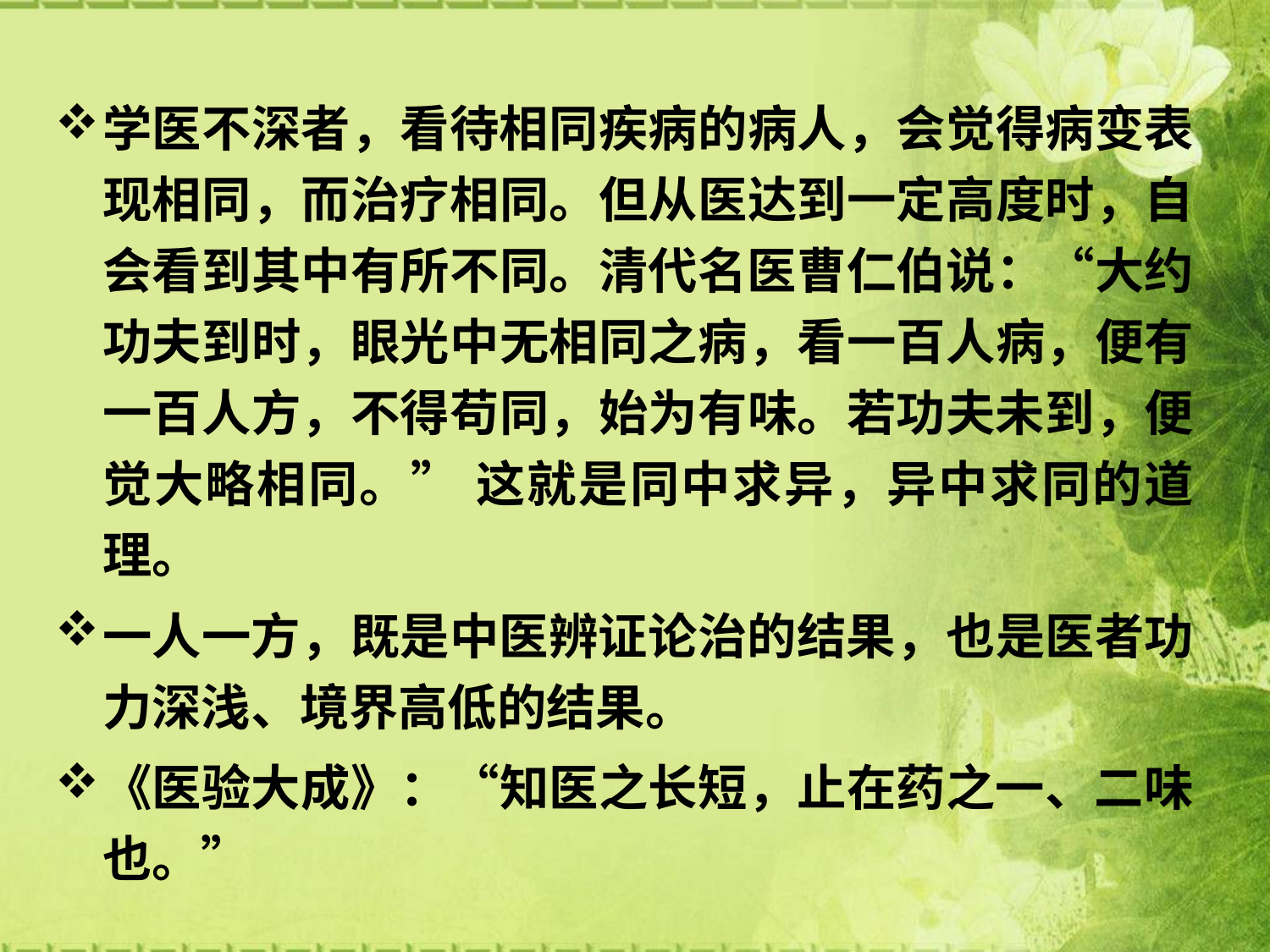

学医不深者，看待相同疾病的病人，会觉得病变表现相同，而治疗相同。但从医达到一定高度时，自会看到其中有所不同。清代名医曹仁伯说：“大约功夫到时，眼光中无相同之病，看一百人病，便有一百人方，不得苟同，始为有味。若功夫未到，便觉大略相同。” 这就是同中求异，异中求同的道理。
一人一方，既是中医辨证论治的结果，也是医者功力深浅、境界高低的结果。
《医验大成》：“知医之长短，止在药之一、二味也。”